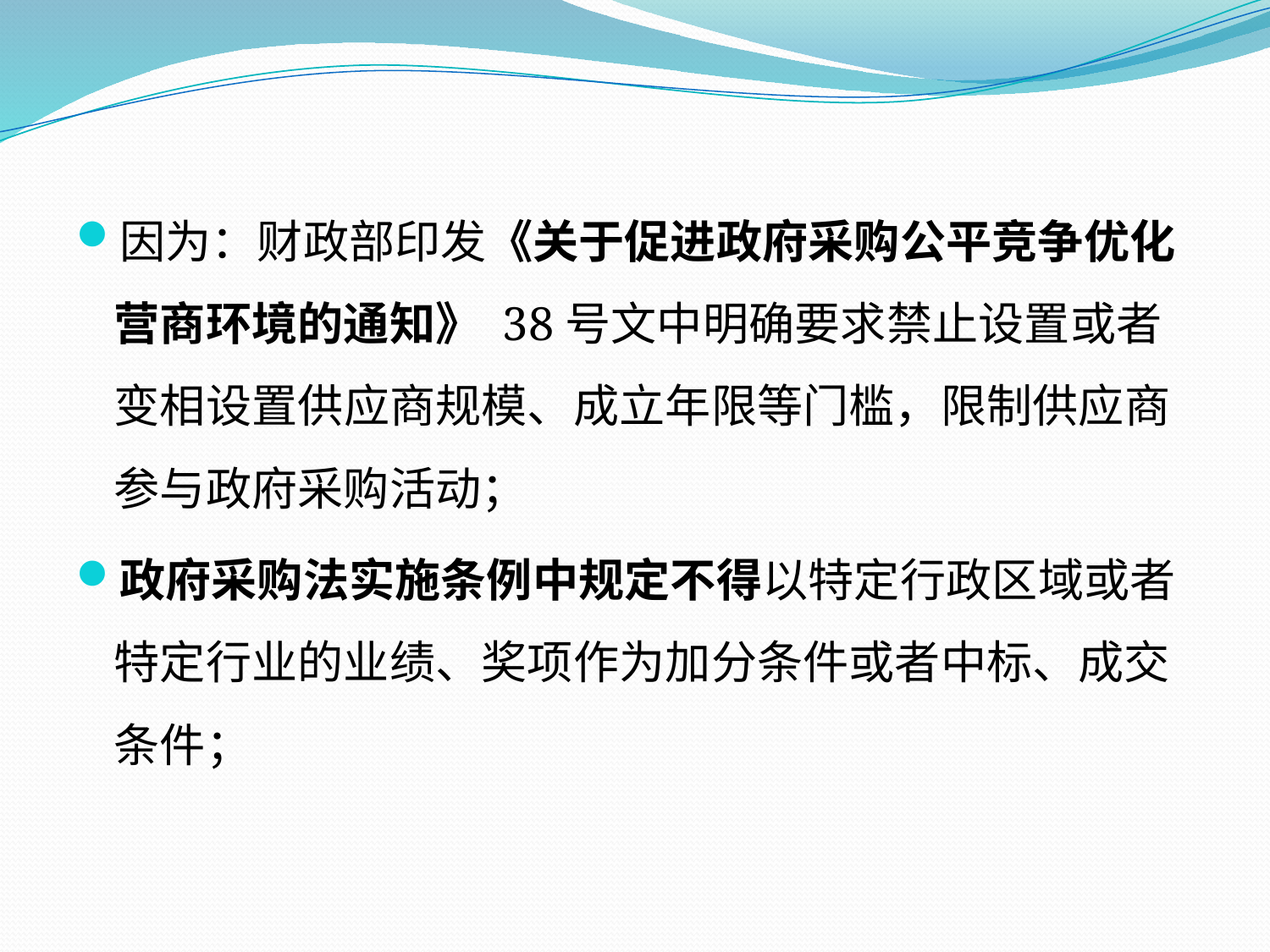

#
因为：财政部印发《关于促进政府采购公平竞争优化营商环境的通知》 38号文中明确要求禁止设置或者变相设置供应商规模、成立年限等门槛，限制供应商参与政府采购活动；
政府采购法实施条例中规定不得以特定行政区域或者特定行业的业绩、奖项作为加分条件或者中标、成交条件；